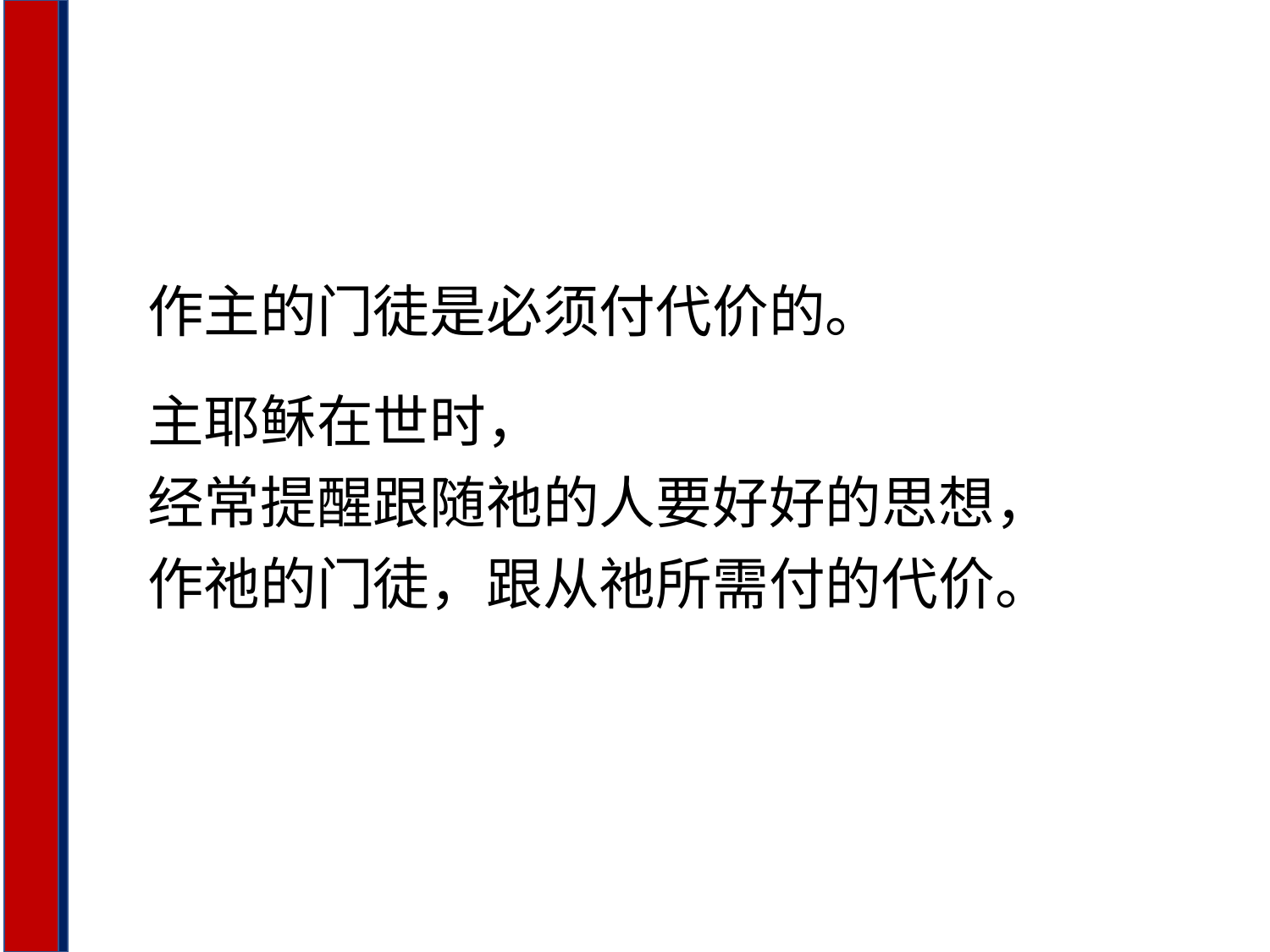

作主的门徒是必须付代价的。
主耶稣在世时，
经常提醒跟随祂的人要好好的思想，作祂的门徒，跟从祂所需付的代价。